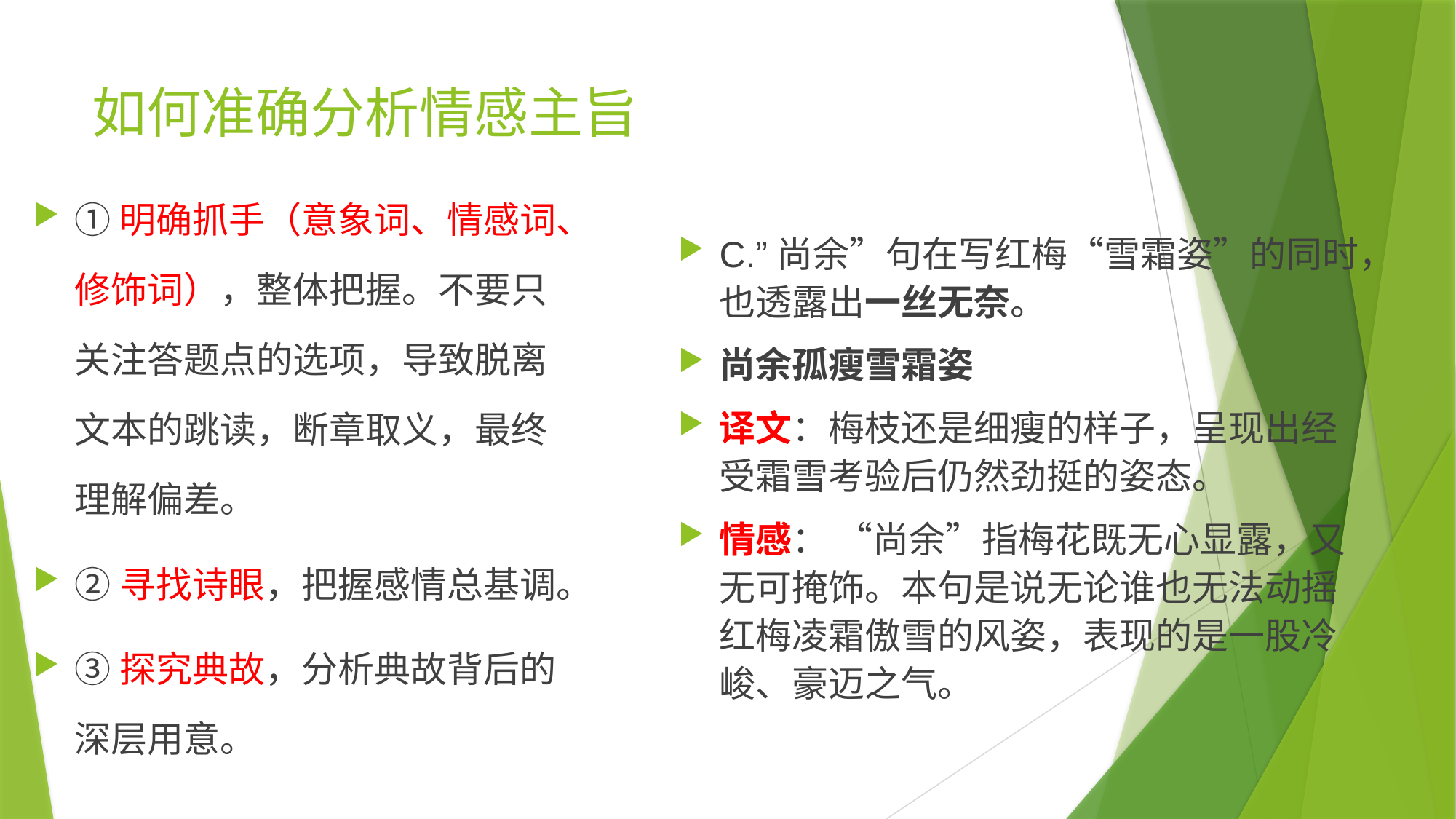

# 如何准确分析情感主旨
C.”尚余”句在写红梅“雪霜姿”的同时，也透露出一丝无奈。
尚余孤瘦雪霜姿
译文：梅枝还是细瘦的样子，呈现出经受霜雪考验后仍然劲挺的姿态。
情感： “尚余”指梅花既无心显露，又无可掩饰。本句是说无论谁也无法动摇红梅凌霜傲雪的风姿，表现的是一股冷峻、豪迈之气。
①明确抓手（意象词、情感词、修饰词），整体把握。不要只关注答题点的选项，导致脱离文本的跳读，断章取义，最终理解偏差。
②寻找诗眼，把握感情总基调。
③探究典故，分析典故背后的深层用意。